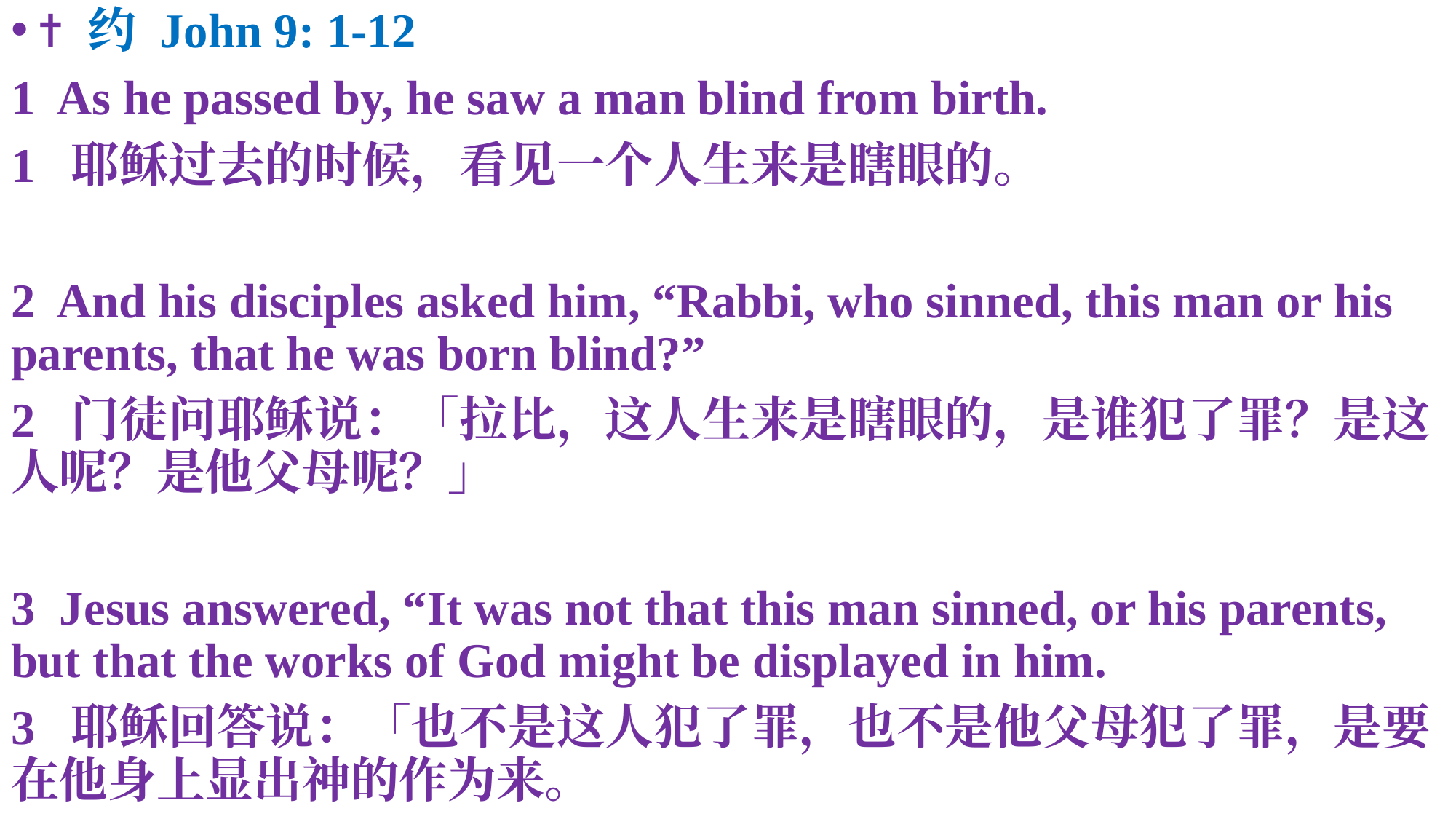

✝️ 约 John 9: 1-12
1  As he passed by, he saw a man blind from birth.
1  耶稣过去的时候，看见一个人生来是瞎眼的。

2  And his disciples asked him, “Rabbi, who sinned, this man or his parents, that he was born blind?”
2  门徒问耶稣说：「拉比，这人生来是瞎眼的，是谁犯了罪？是这人呢？是他父母呢？」

3  Jesus answered, “It was not that this man sinned, or his parents, but that the works of God might be displayed in him.
3  耶稣回答说：「也不是这人犯了罪，也不是他父母犯了罪，是要在他身上显出神的作为来。